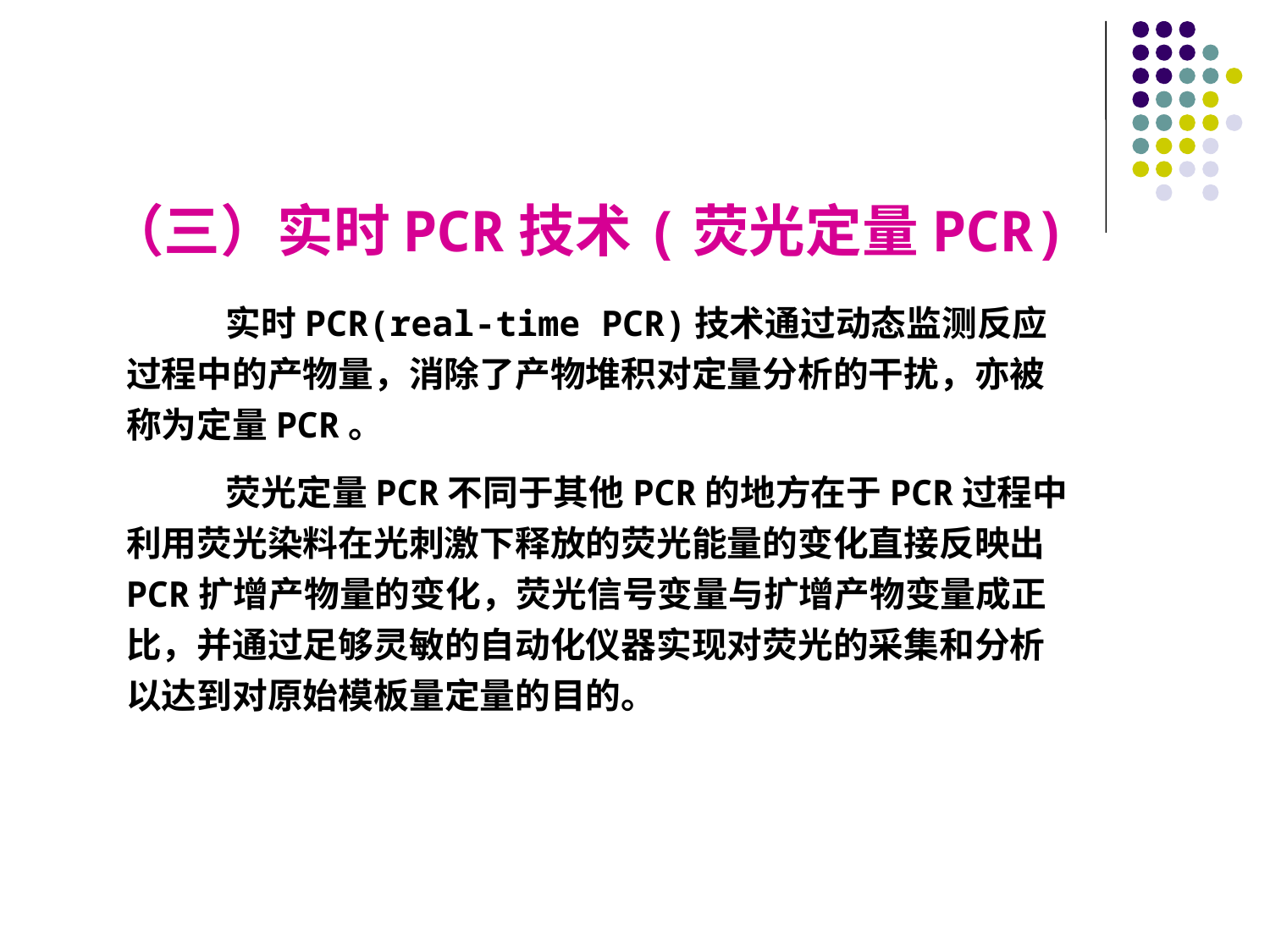

（三）实时PCR技术(荧光定量PCR)
实时PCR(real-time PCR)技术通过动态监测反应过程中的产物量，消除了产物堆积对定量分析的干扰，亦被称为定量PCR。
荧光定量PCR不同于其他PCR的地方在于PCR过程中利用荧光染料在光刺激下释放的荧光能量的变化直接反映出PCR扩增产物量的变化，荧光信号变量与扩增产物变量成正比，并通过足够灵敏的自动化仪器实现对荧光的采集和分析以达到对原始模板量定量的目的。